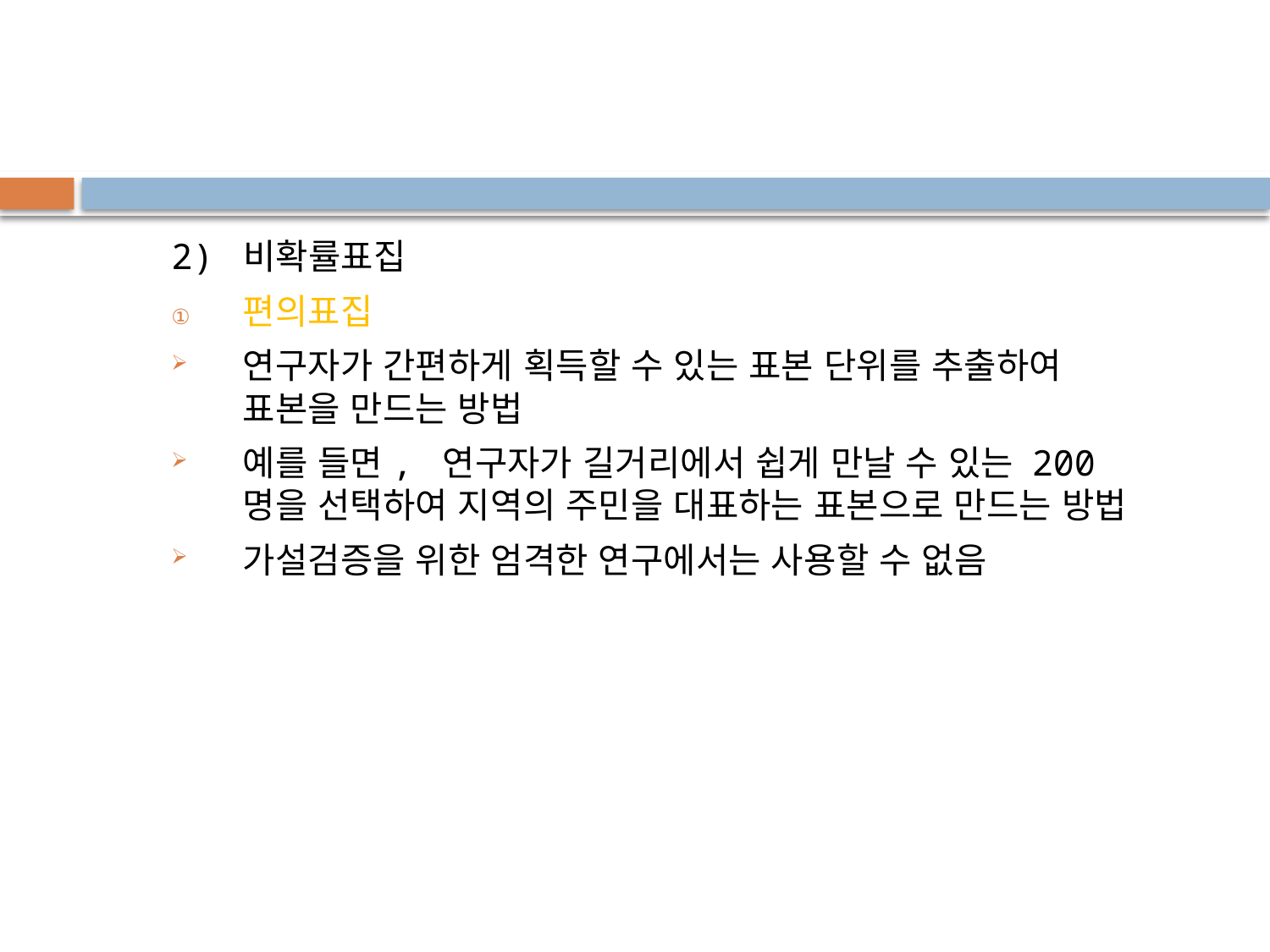

2) 비확률표집
편의표집
연구자가 간편하게 획득할 수 있는 표본 단위를 추출하여 표본을 만드는 방법
예를 들면, 연구자가 길거리에서 쉽게 만날 수 있는 200명을 선택하여 지역의 주민을 대표하는 표본으로 만드는 방법
가설검증을 위한 엄격한 연구에서는 사용할 수 없음